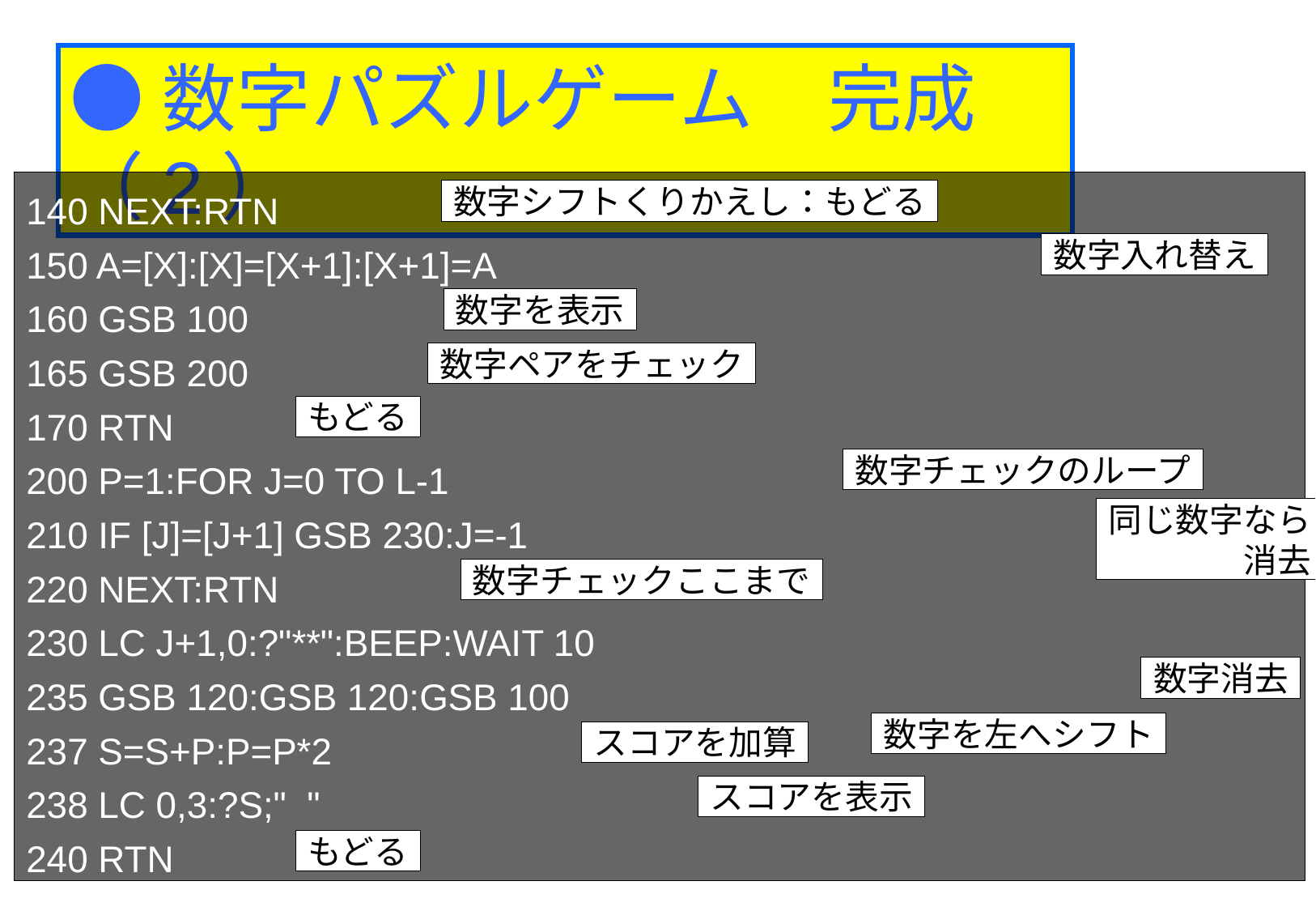

●数字パズルゲーム　完成（2）
140 NEXT:RTN
150 A=[X]:[X]=[X+1]:[X+1]=A
160 GSB 100
165 GSB 200
170 RTN
200 P=1:FOR J=0 TO L-1
210 IF [J]=[J+1] GSB 230:J=-1
220 NEXT:RTN
230 LC J+1,0:?"**":BEEP:WAIT 10
235 GSB 120:GSB 120:GSB 100
237 S=S+P:P=P*2
238 LC 0,3:?S;"  "
240 RTN
数字シフトくりかえし：もどる
数字入れ替え
数字を表示
数字ペアをチェック
もどる
数字チェックのループ
同じ数字なら
消去
数字チェックここまで
数字消去
数字を左へシフト
スコアを加算
スコアを表示
もどる